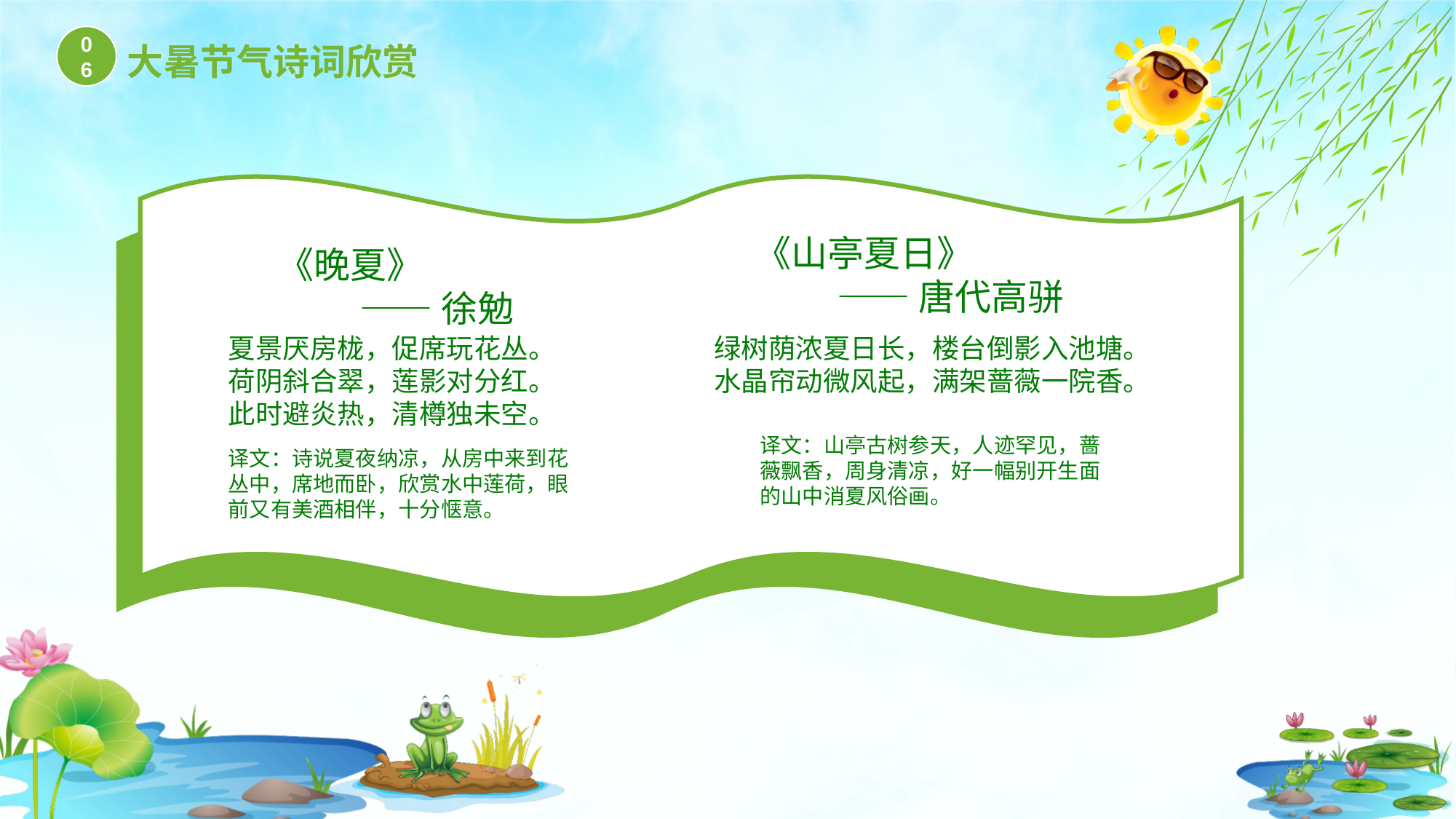

06
大暑节气诗词欣赏

《山亭夏日》
          ——唐代高骈
《晚夏》
          ——徐勉
夏景厌房栊，促席玩花丛。
荷阴斜合翠，莲影对分红。
此时避炎热，清樽独未空。
绿树荫浓夏日长，楼台倒影入池塘。
水晶帘动微风起，满架蔷薇一院香。
译文：山亭古树参天，人迹罕见，蔷薇飘香，周身清凉，好一幅别开生面的山中消夏风俗画。
译文：诗说夏夜纳凉，从房中来到花丛中，席地而卧，欣赏水中莲荷，眼前又有美酒相伴，十分惬意。